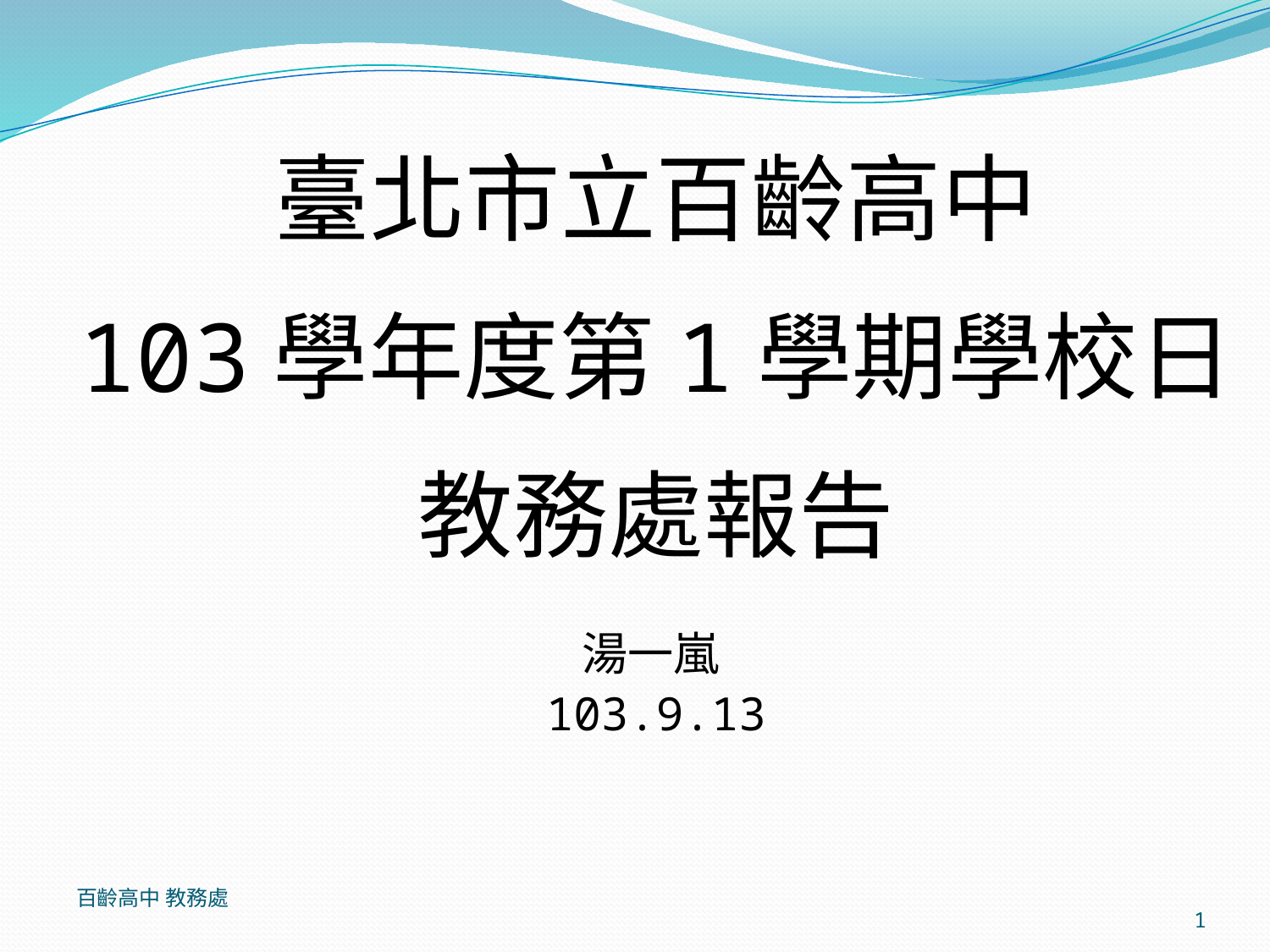

#
臺北市立百齡高中
103學年度第1學期學校日
教務處報告
湯一嵐
103.9.13
百齡高中 教務處
1